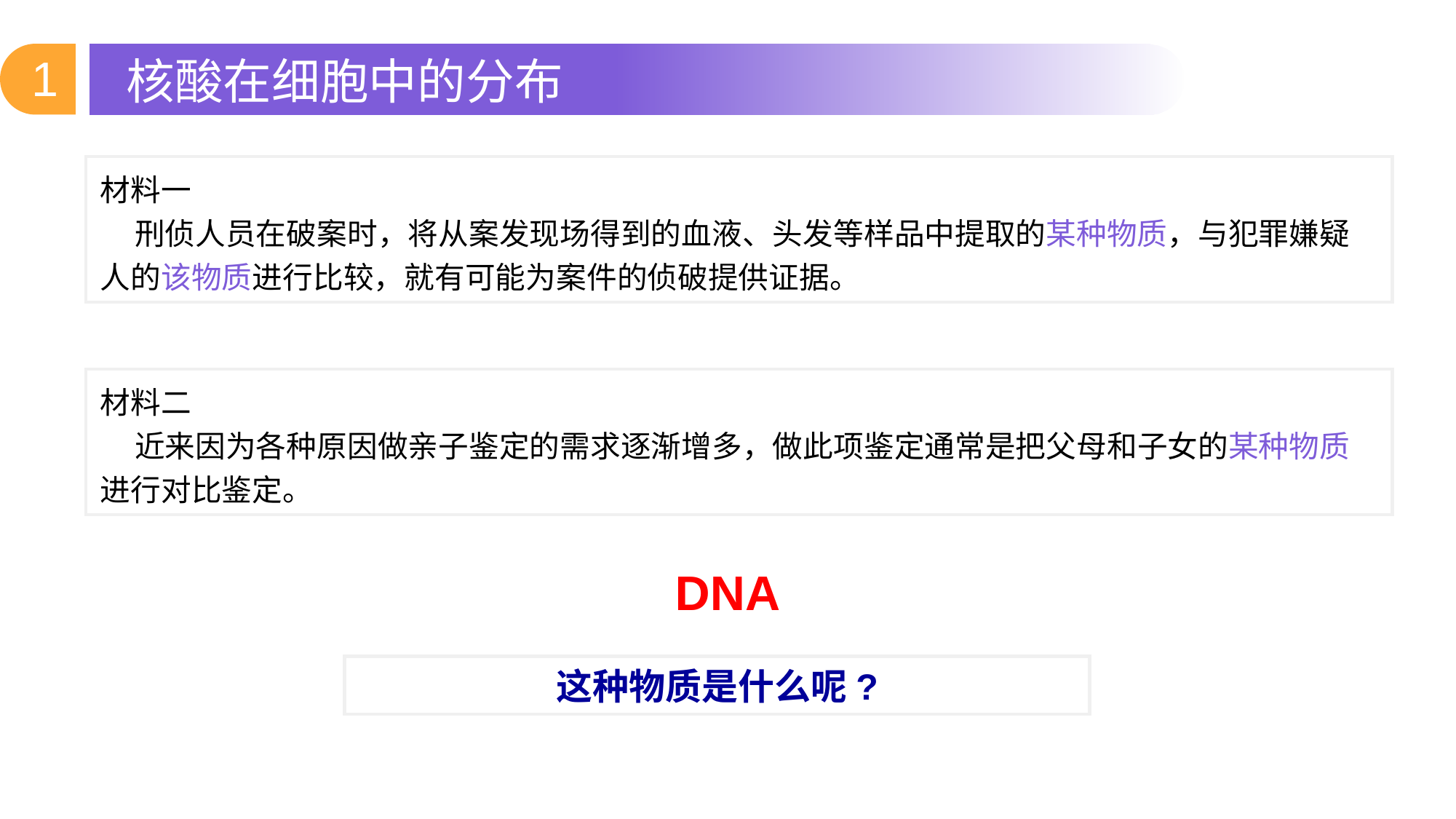

1
核酸在细胞中的分布
材料一
    刑侦人员在破案时，将从案发现场得到的血液、头发等样品中提取的某种物质，与犯罪嫌疑人的该物质进行比较，就有可能为案件的侦破提供证据。
材料二
    近来因为各种原因做亲子鉴定的需求逐渐增多，做此项鉴定通常是把父母和子女的某种物质进行对比鉴定。
DNA
这种物质是什么呢?